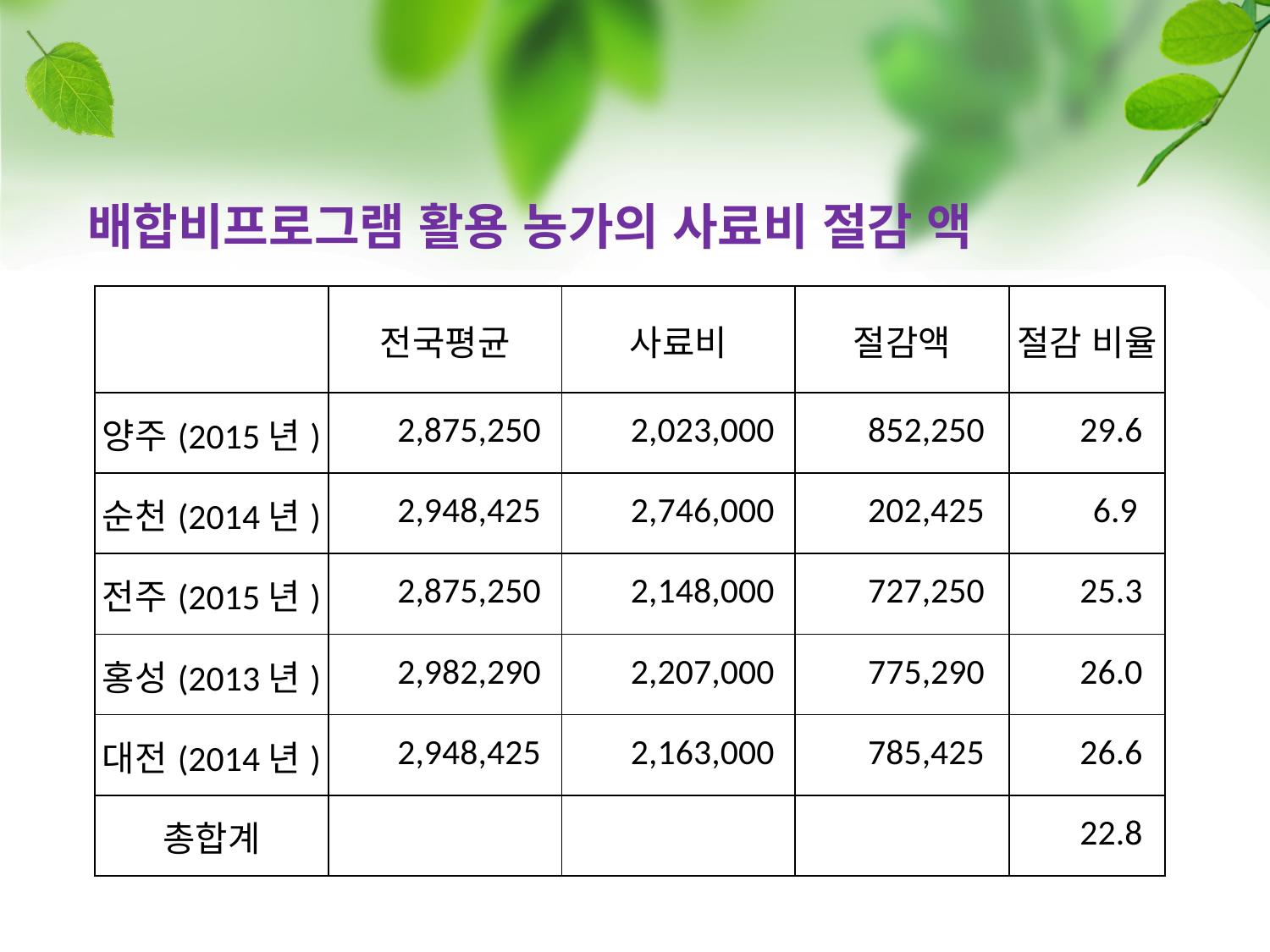

# 배합비프로그램 활용 농가의 사료비 절감 액
|  | 전국평균 | 사료비 | 절감액 | 절감 비율 |
| --- | --- | --- | --- | --- |
| 양주(2015년) | 2,875,250 | 2,023,000 | 852,250 | 29.6 |
| 순천(2014년) | 2,948,425 | 2,746,000 | 202,425 | 6.9 |
| 전주(2015년) | 2,875,250 | 2,148,000 | 727,250 | 25.3 |
| 홍성(2013년) | 2,982,290 | 2,207,000 | 775,290 | 26.0 |
| 대전(2014년) | 2,948,425 | 2,163,000 | 785,425 | 26.6 |
| 총합계 |  |  |  | 22.8 |